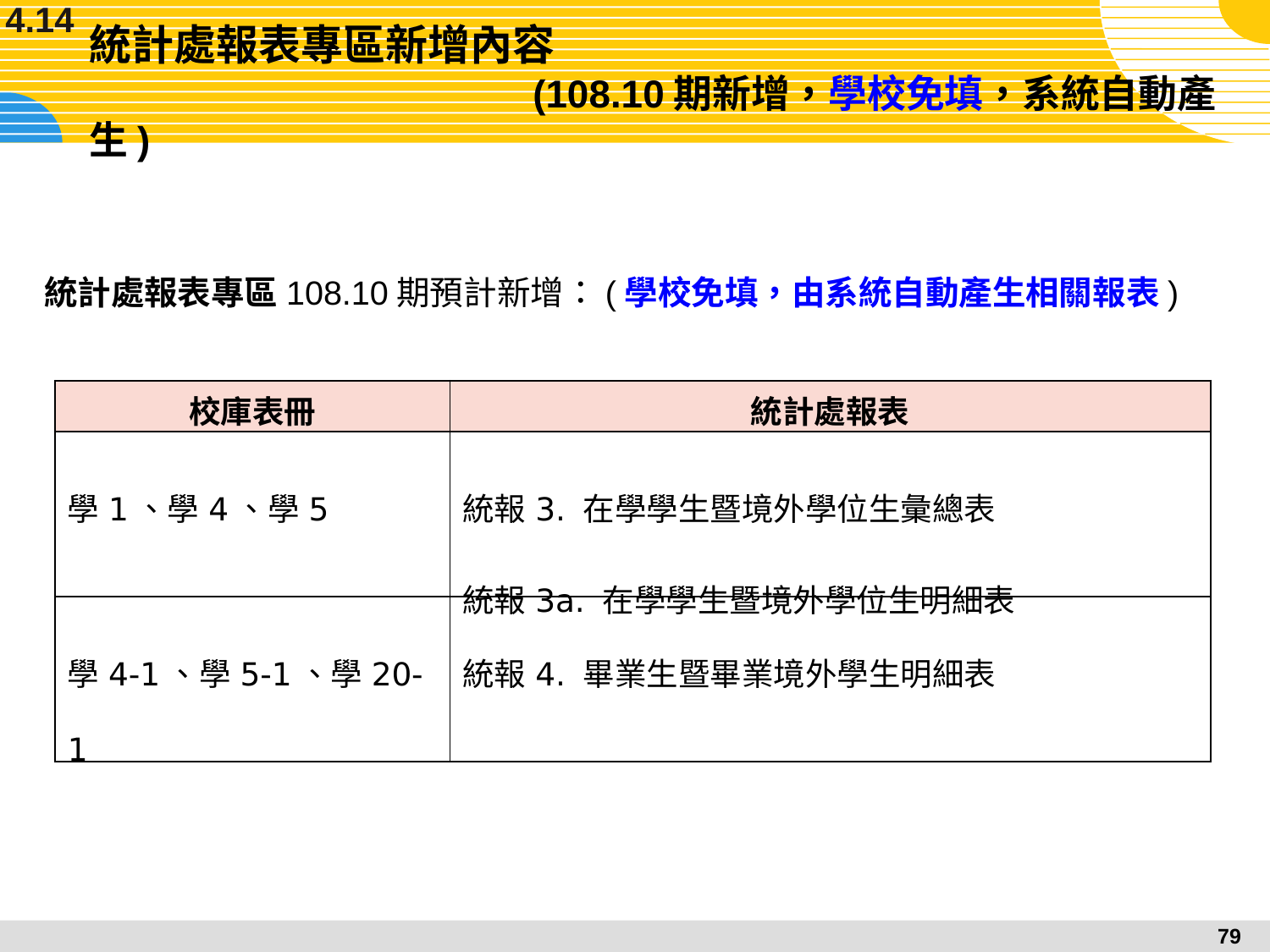

4.14
# 統計處報表專區新增內容 (108.10期新增，學校免填，系統自動產生)
統計處報表專區108.10期預計新增：(學校免填，由系統自動產生相關報表)

| 校庫表冊 | 統計處報表 |
| --- | --- |
| 學1、學4、學5 | 統報3. 在學學生暨境外學位生彙總表 統報3a. 在學學生暨境外學位生明細表 |
| 學4-1、學5-1、學20-1 | 統報4. 畢業生暨畢業境外學生明細表 |